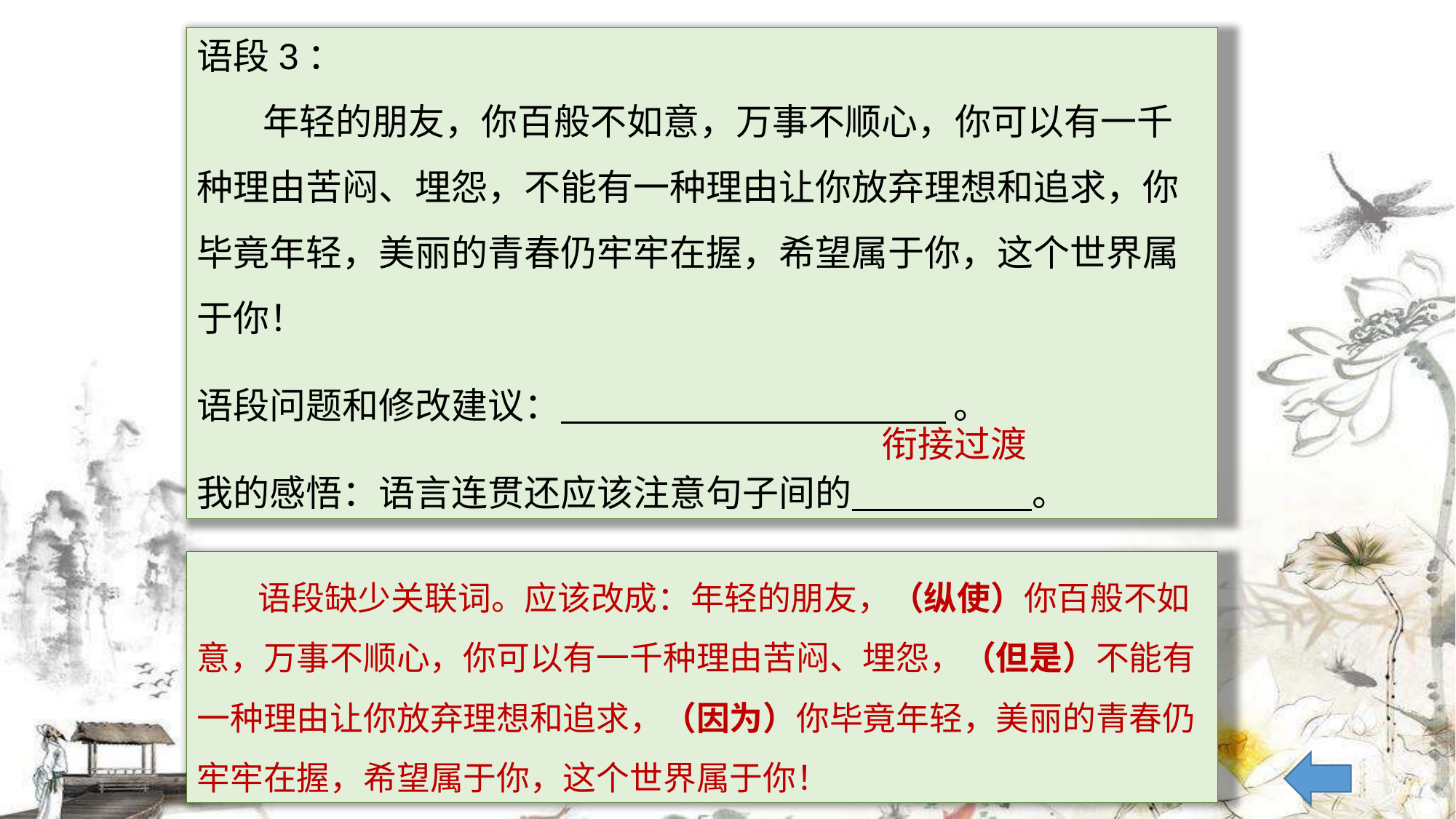

语段3：
       年轻的朋友，你百般不如意，万事不顺心，你可以有一千种理由苦闷、埋怨，不能有一种理由让你放弃理想和追求，你毕竟年轻，美丽的青春仍牢牢在握，希望属于你，这个世界属于你！

语段问题和修改建议：                                                。

我的感悟：语言连贯还应该注意句子间的                      。
衔接过渡
        语段缺少关联词。应该改成：年轻的朋友，（纵使）你百般不如意，万事不顺心，你可以有一千种理由苦闷、埋怨，（但是）不能有一种理由让你放弃理想和追求，（因为）你毕竟年轻，美丽的青春仍牢牢在握，希望属于你，这个世界属于你！